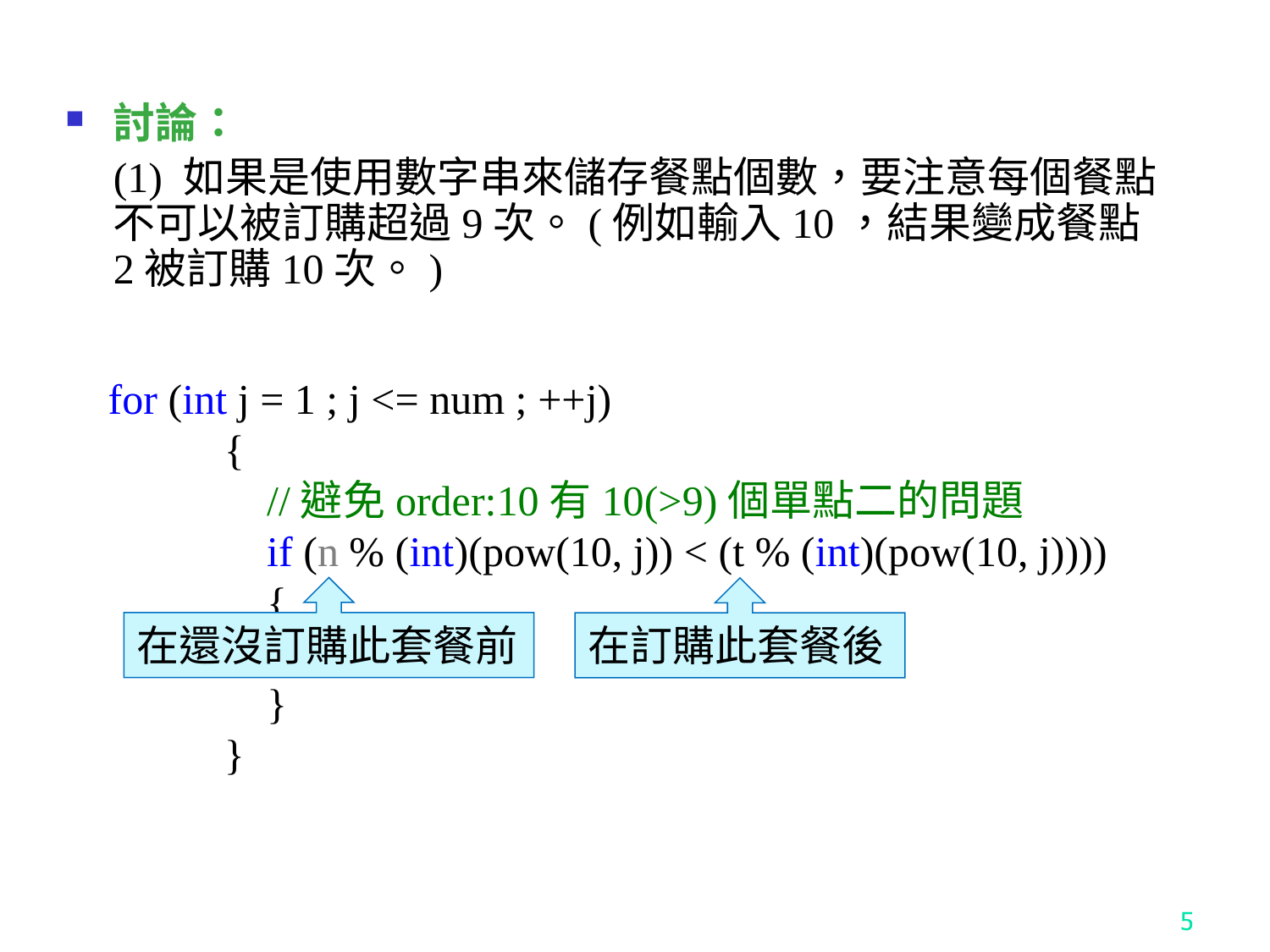

討論：
	(1) 如果是使用數字串來儲存餐點個數，要注意每個餐點不可以被訂購超過9次。(例如輸入10，結果變成餐點2被訂購10次。)
 for (int j = 1 ; j <= num ; ++j)
            {
                //避免order:10有10(>9)個單點二的問題
                if (n % (int)(pow(10, j)) < (t % (int)(pow(10, j))))
                {
                    b = false;
                }
            }
在還沒訂購此套餐前
在訂購此套餐後
5